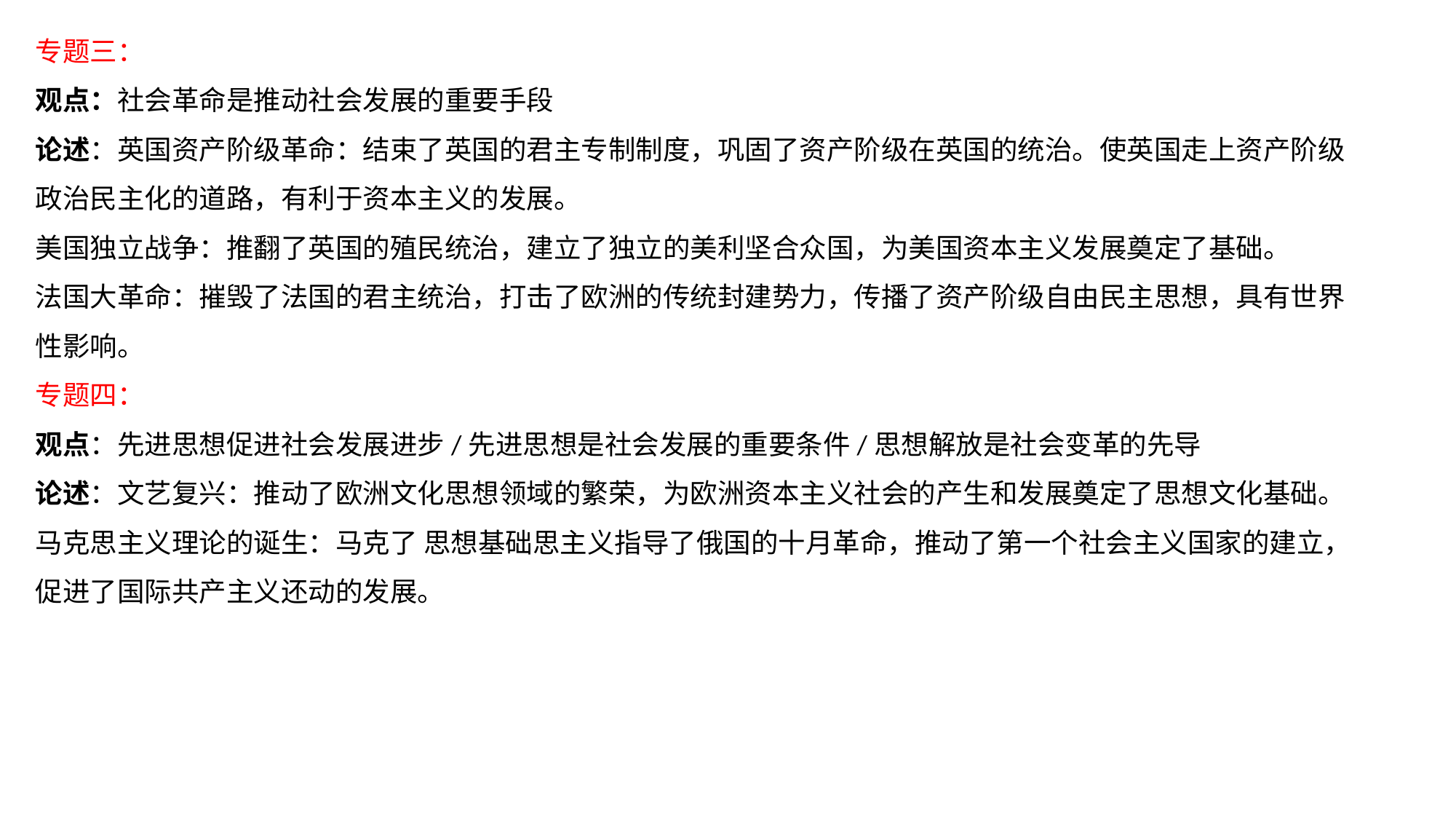

专题三：
观点：社会革命是推动社会发展的重要手段
论述：英国资产阶级革命：结束了英国的君主专制制度，巩固了资产阶级在英国的统治。使英国走上资产阶级政治民主化的道路，有利于资本主义的发展。
美国独立战争：推翻了英国的殖民统治，建立了独立的美利坚合众国，为美国资本主义发展奠定了基础。
法国大革命：摧毁了法国的君主统治，打击了欧洲的传统封建势力，传播了资产阶级自由民主思想，具有世界性影响。
专题四：
观点：先进思想促进社会发展进步/先进思想是社会发展的重要条件/思想解放是社会变革的先导
论述：文艺复兴：推动了欧洲文化思想领域的繁荣，为欧洲资本主义社会的产生和发展奠定了思想文化基础。
马克思主义理论的诞生：马克了 思想基础思主义指导了俄国的十月革命，推动了第一个社会主义国家的建立，促进了国际共产主义还动的发展。